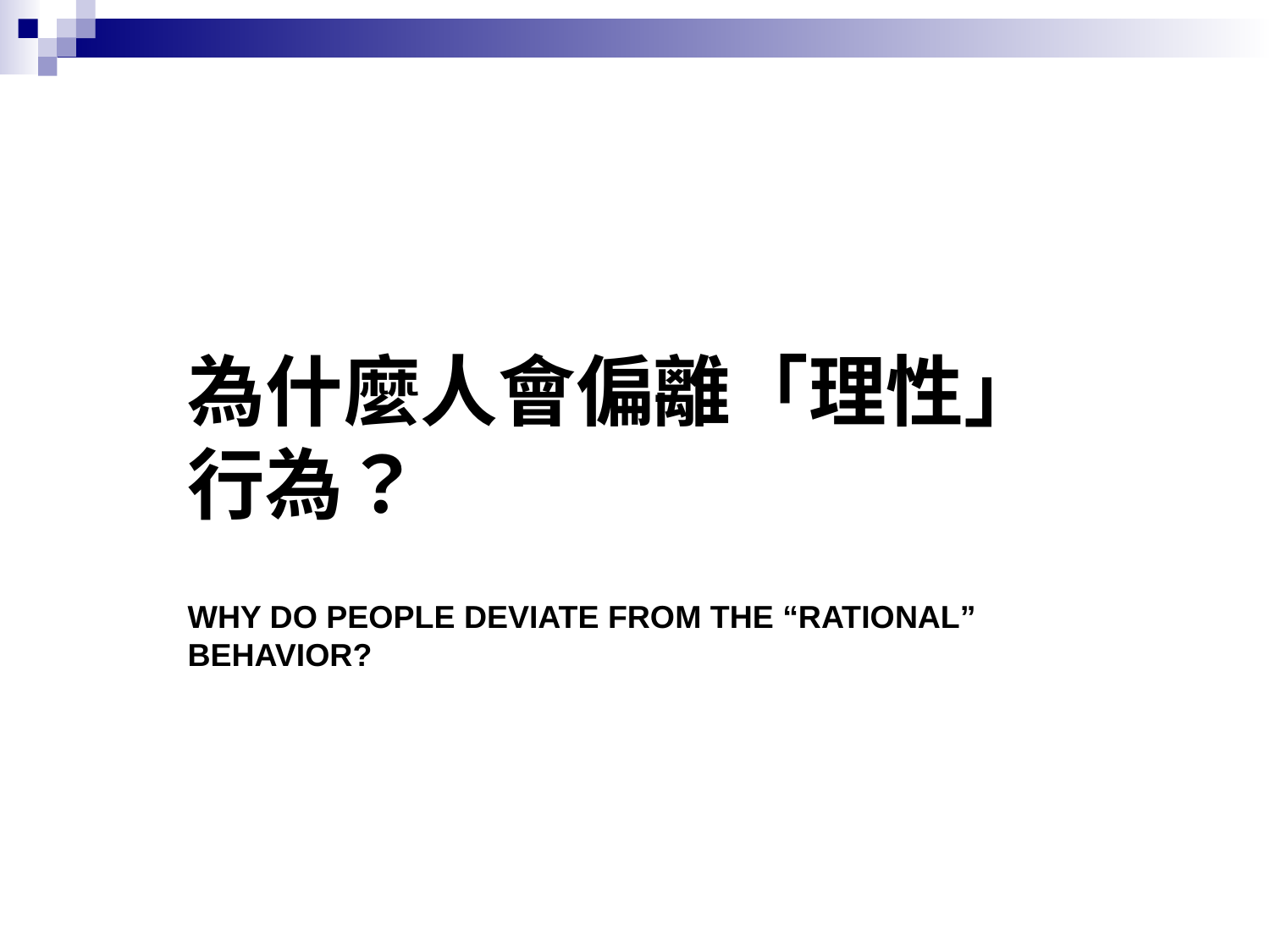

# 為什麼人會偏離「理性」行為？ Why do people deviate from the “rational” behavior?